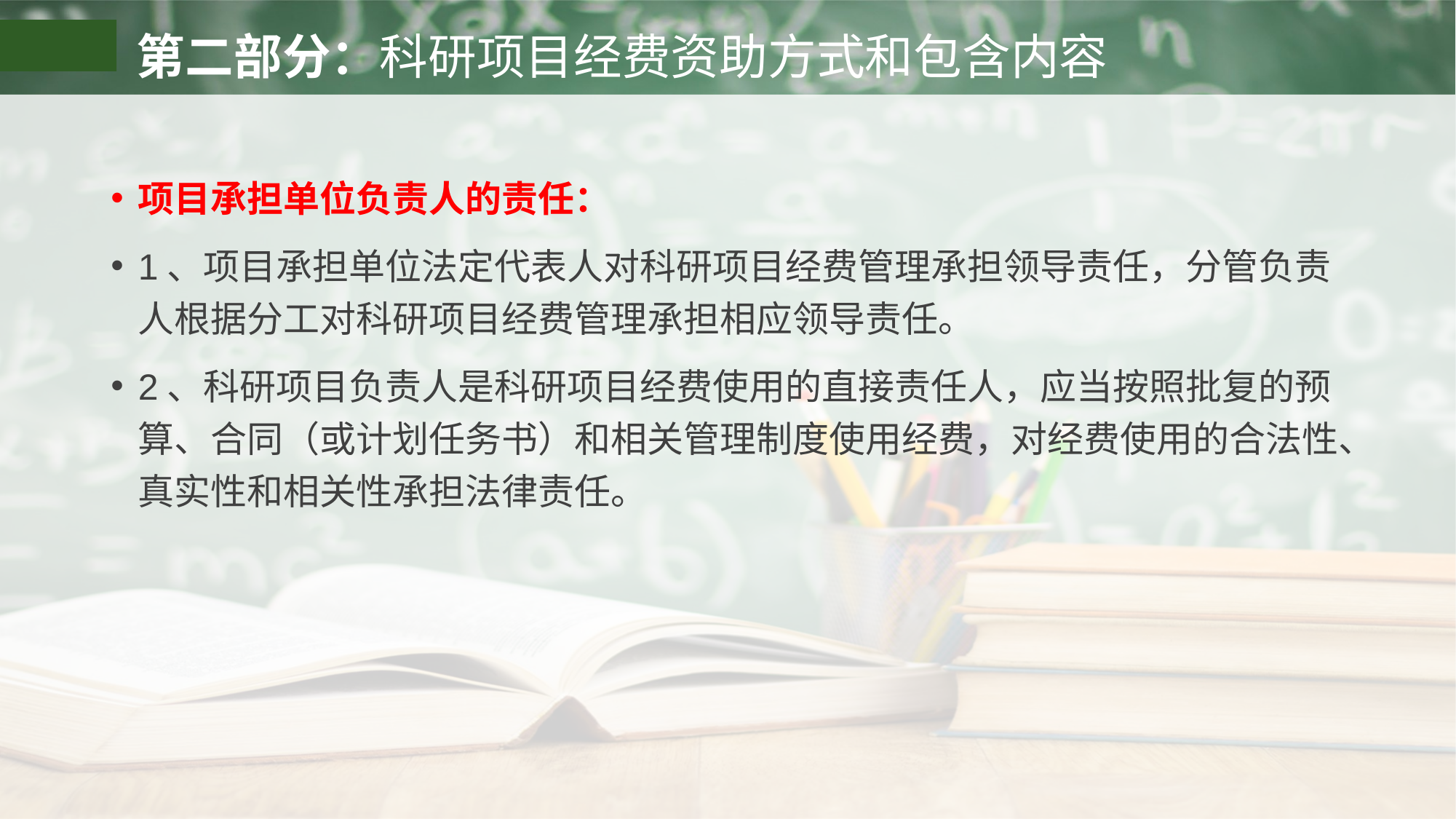

# 第二部分：科研项目经费资助方式和包含内容
项目承担单位负责人的责任：
1、项目承担单位法定代表人对科研项目经费管理承担领导责任，分管负责人根据分工对科研项目经费管理承担相应领导责任。
2、科研项目负责人是科研项目经费使用的直接责任人，应当按照批复的预算、合同（或计划任务书）和相关管理制度使用经费，对经费使用的合法性、真实性和相关性承担法律责任。